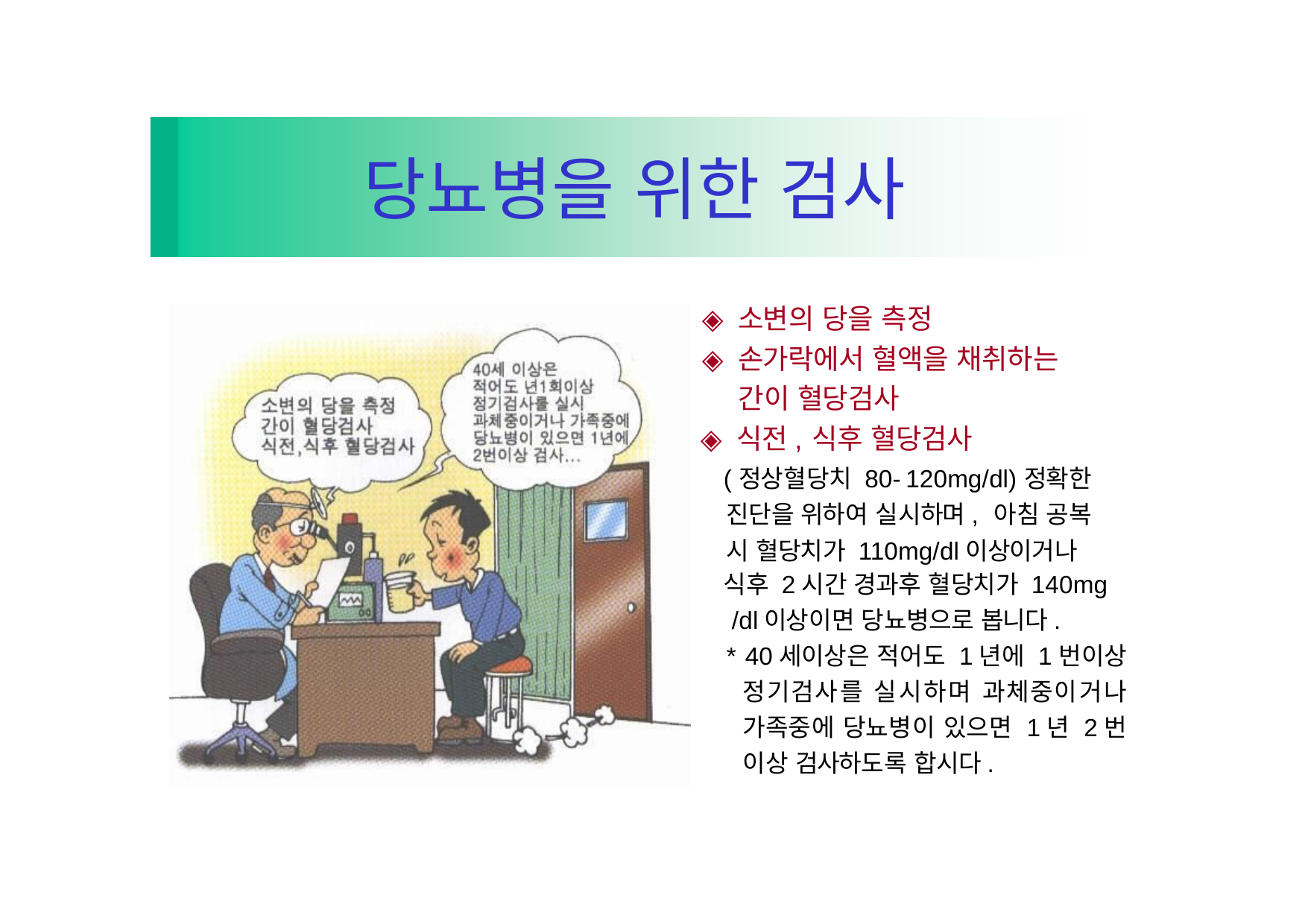

# 당뇨병을 위한 검사
◈ 소변의 당을 측정
◈ 손가락에서 혈액을 채취하는 간이 혈당검사
◈ 식전,식후 혈당검사
(정상혈당치 80-120mg/dl)정확한 진단을 위하여 실시하며, 아침 공복 시 혈당치가 110mg/dl이상이거나
식후 2시간 경과후 혈당치가 140mg
/dl이상이면 당뇨병으로 봅니다.
* 40세이상은 적어도 1년에 1번이상 정기검사를 실시하며 과체중이거나 가족중에 당뇨병이 있으면 1년 2번 이상 검사하도록 합시다.